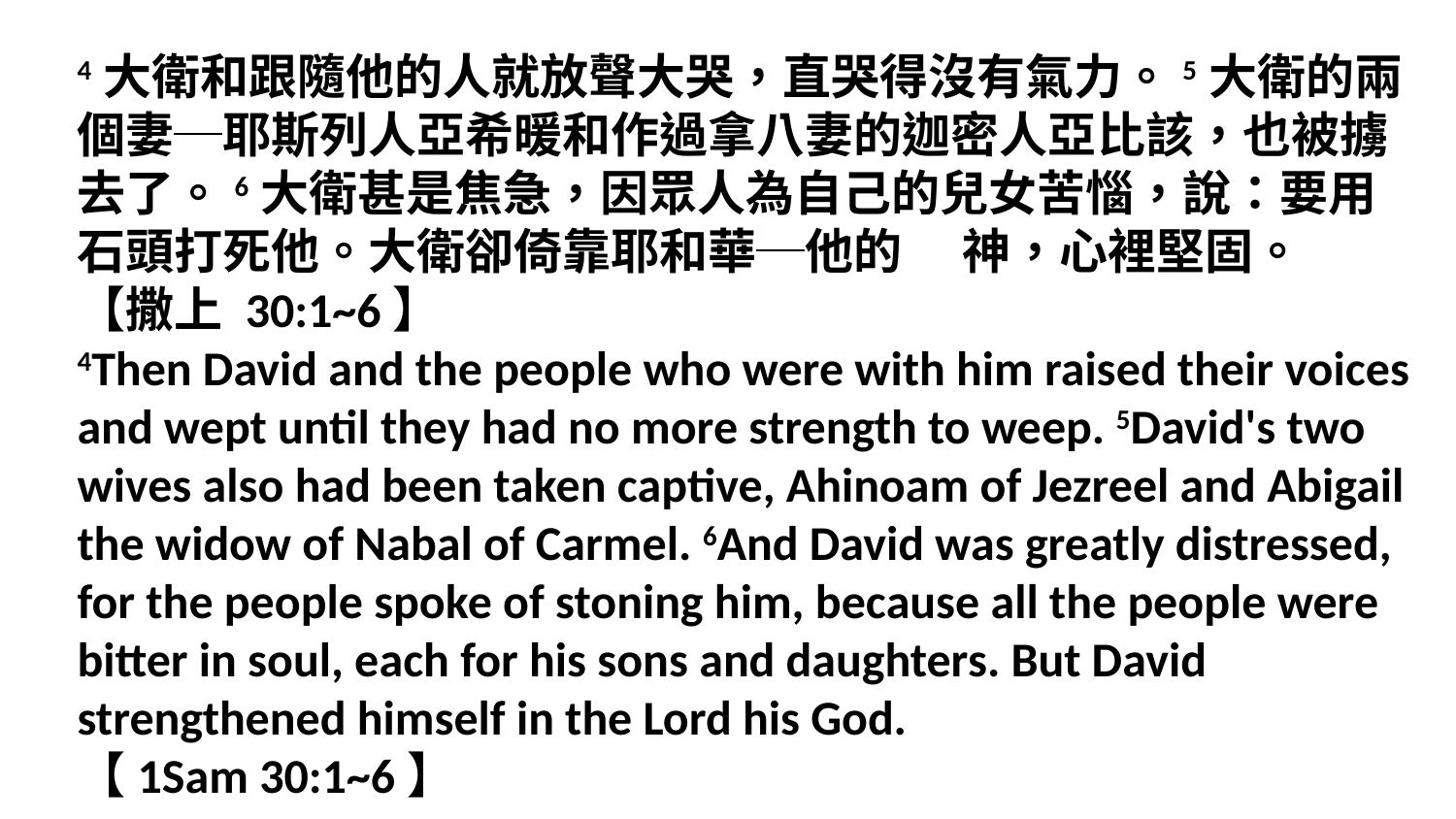

4大衛和跟隨他的人就放聲大哭，直哭得沒有氣力。5大衛的兩個妻─耶斯列人亞希暖和作過拿八妻的迦密人亞比該，也被擄去了。6大衛甚是焦急，因眾人為自己的兒女苦惱，說：要用石頭打死他。大衛卻倚靠耶和華─他的　 神，心裡堅固。
【撒上 30:1~6】
4Then David and the people who were with him raised their voices and wept until they had no more strength to weep. 5David's two wives also had been taken captive, Ahinoam of Jezreel and Abigail the widow of Nabal of Carmel. 6And David was greatly distressed, for the people spoke of stoning him, because all the people were bitter in soul, each for his sons and daughters. But David strengthened himself in the Lord his God.
【1Sam 30:1~6】